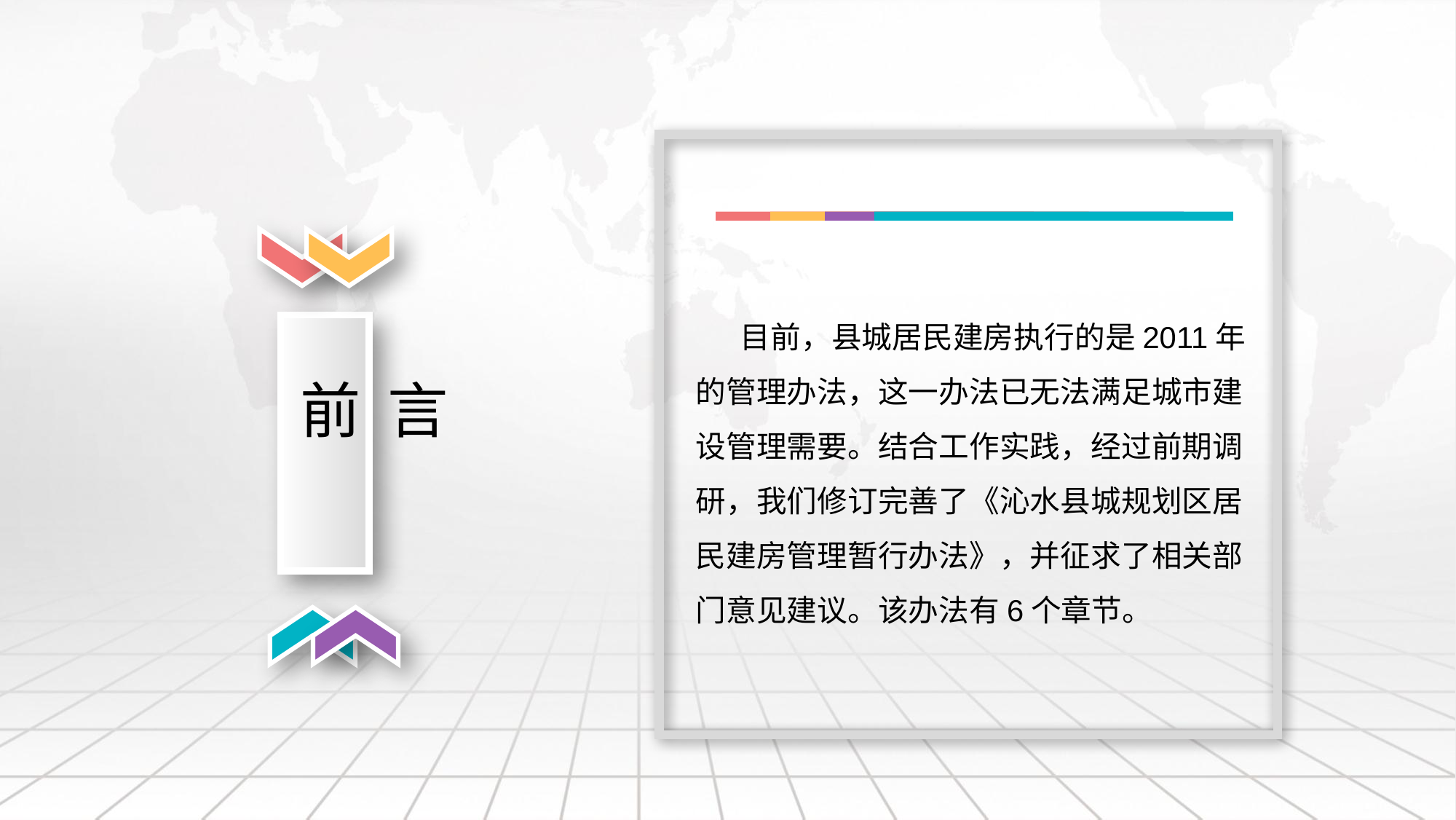

目前，县城居民建房执行的是2011年的管理办法，这一办法已无法满足城市建设管理需要。结合工作实践，经过前期调研，我们修订完善了《沁水县城规划区居民建房管理暂行办法》，并征求了相关部门意见建议。该办法有6个章节。

前  言